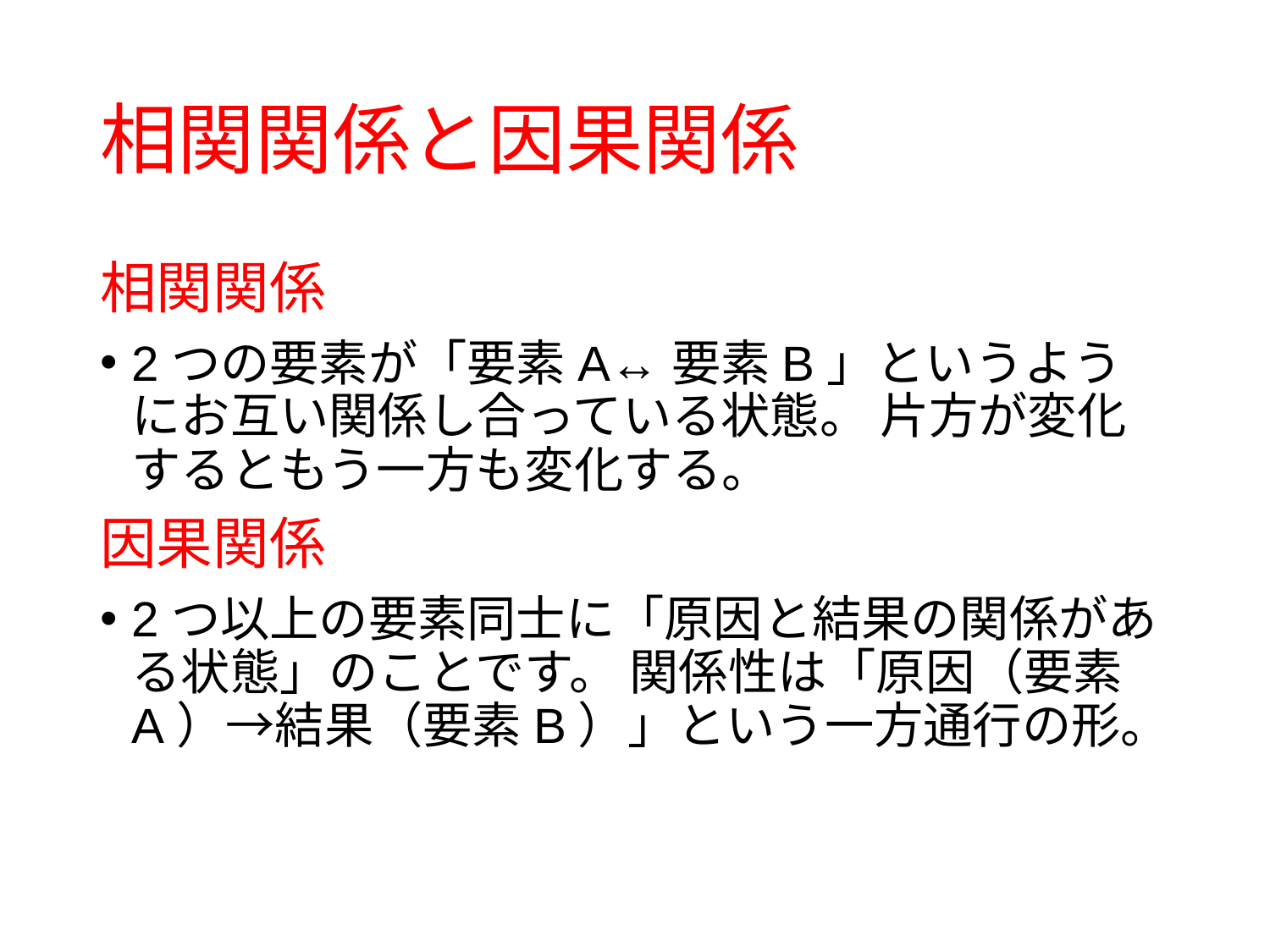

# 相関関係と因果関係
相関関係
2つの要素が「要素A↔要素B」というようにお互い関係し合っている状態。 片方が変化するともう一方も変化する。
因果関係
2つ以上の要素同士に「原因と結果の関係がある状態」のことです。 関係性は「原因（要素A）→結果（要素B）」という一方通行の形。